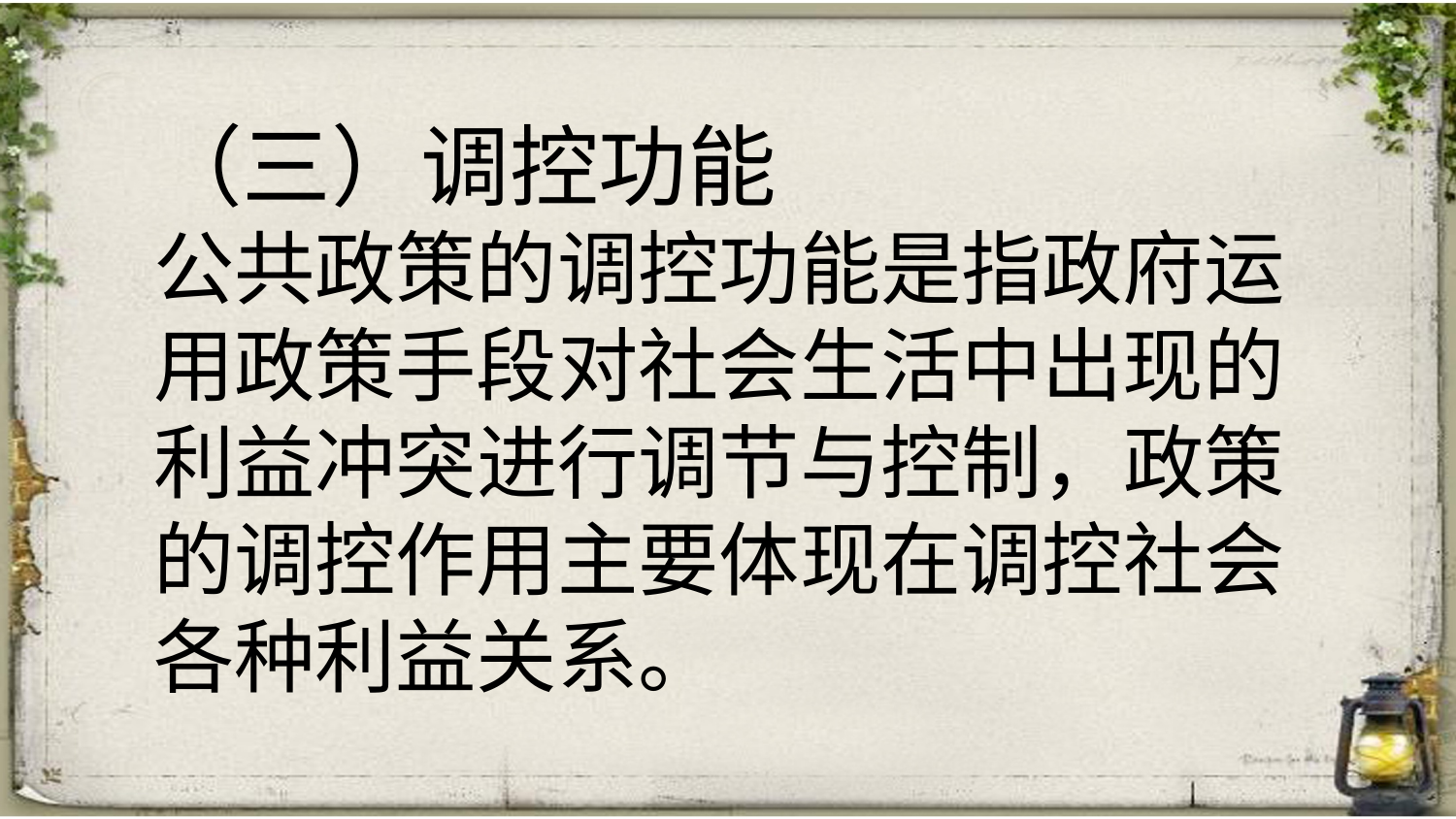

（三）调控功能
公共政策的调控功能是指政府运用政策手段对社会生活中出现的利益冲突进行调节与控制，政策的调控作用主要体现在调控社会各种利益关系。